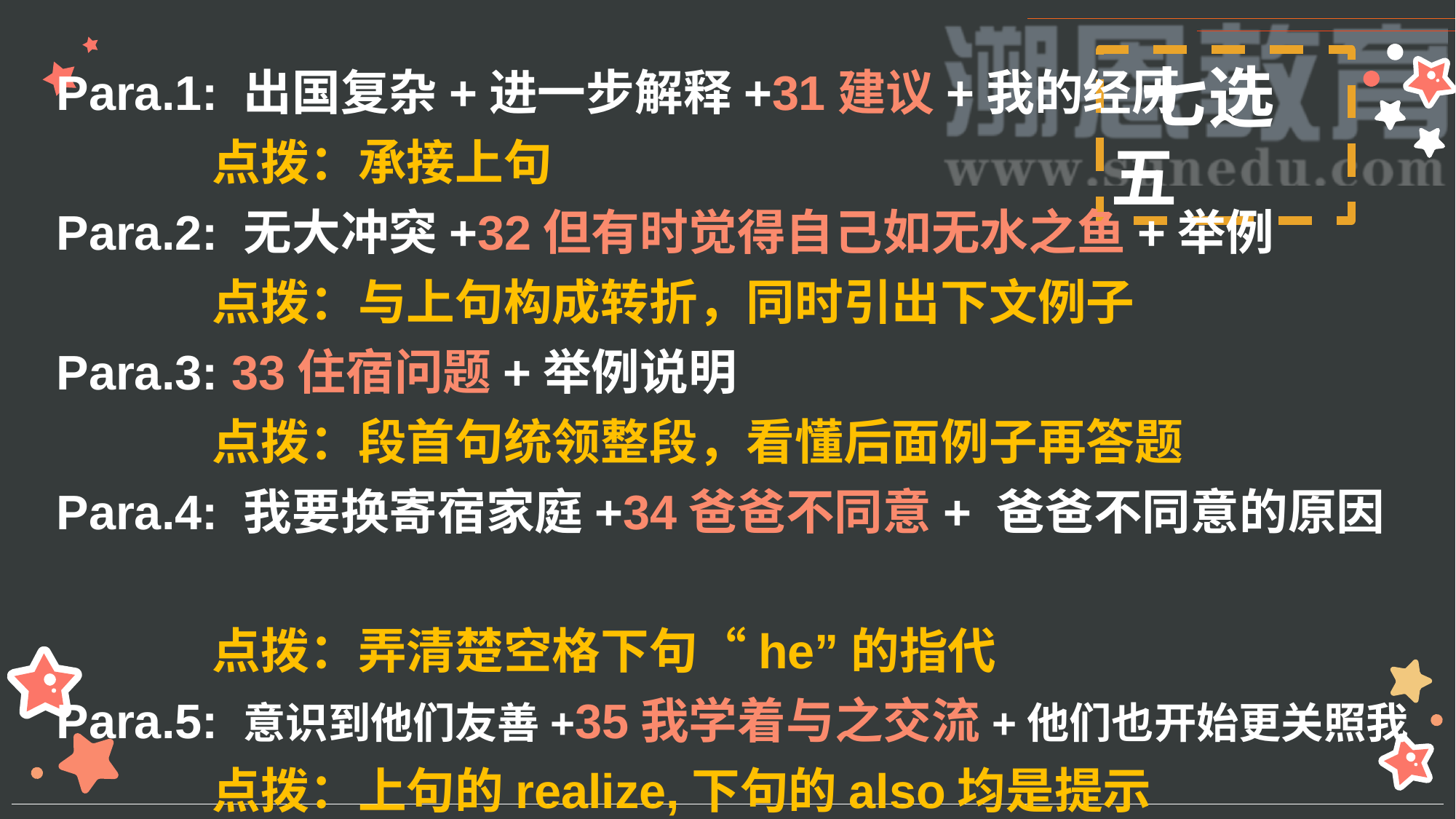

七选五

Para.1: 出国复杂+进一步解释+31建议+我的经历
             点拨：承接上句
Para.2: 无大冲突+32但有时觉得自己如无水之鱼+举例
             点拨：与上句构成转折，同时引出下文例子
Para.3: 33住宿问题+举例说明
             点拨：段首句统领整段，看懂后面例子再答题
Para.4: 我要换寄宿家庭+34爸爸不同意+ 爸爸不同意的原因
             点拨：弄清楚空格下句“he”的指代
Para.5: 意识到他们友善+35我学着与之交流+他们也开始更关照我
             点拨：上句的realize,下句的also均是提示